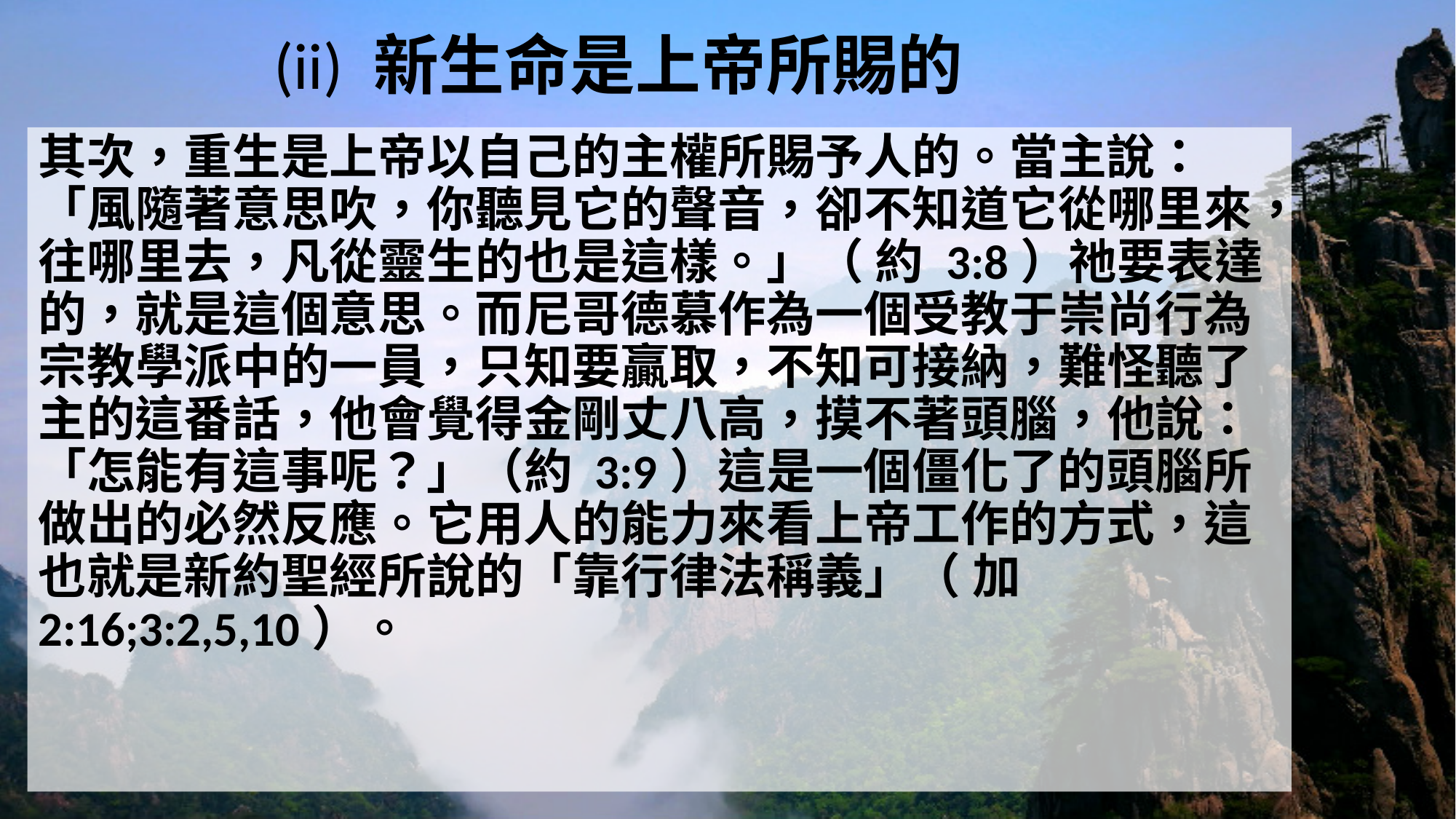

# (ii) 新生命是上帝所賜的
其次，重生是上帝以自己的主權所賜予人的。當主說：「風隨著意思吹，你聽見它的聲音，卻不知道它從哪里來，往哪里去，凡從靈生的也是這樣。」（ 約 3:8）祂要表達的，就是這個意思。而尼哥德慕作為一個受教于崇尚行為宗教學派中的一員，只知要贏取，不知可接納，難怪聽了主的這番話，他會覺得金剛丈八高，摸不著頭腦，他說：「怎能有這事呢？」（約 3:9）這是一個僵化了的頭腦所做出的必然反應。它用人的能力來看上帝工作的方式，這也就是新約聖經所說的「靠行律法稱義」（ 加2:16;3:2,5,10）。